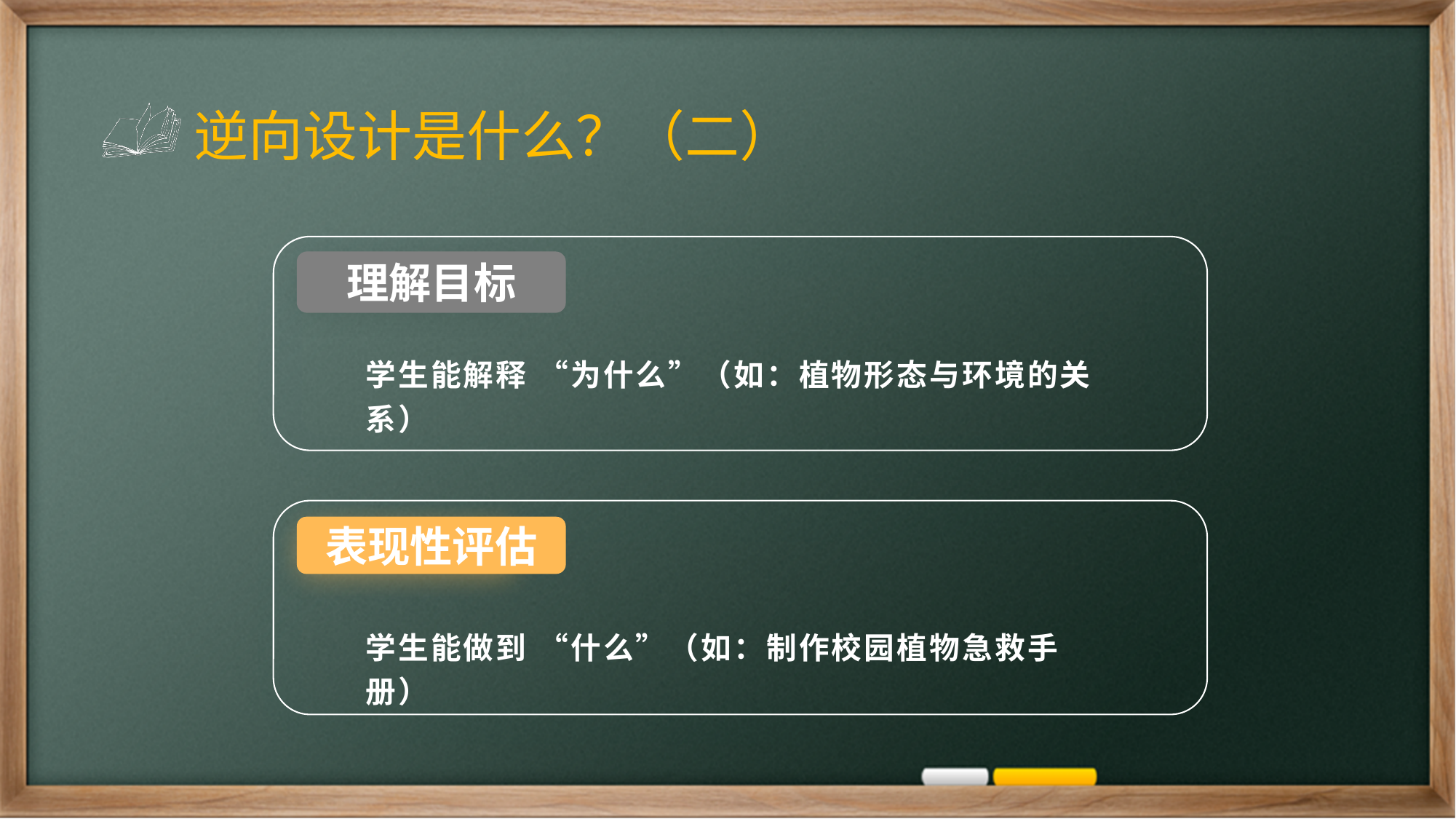

逆向设计是什么？（二）

理解目标
学生能解释 “为什么”（如：植物形态与环境的关系）

表现性评估
学生能做到 “什么”（如：制作校园植物急救手册）